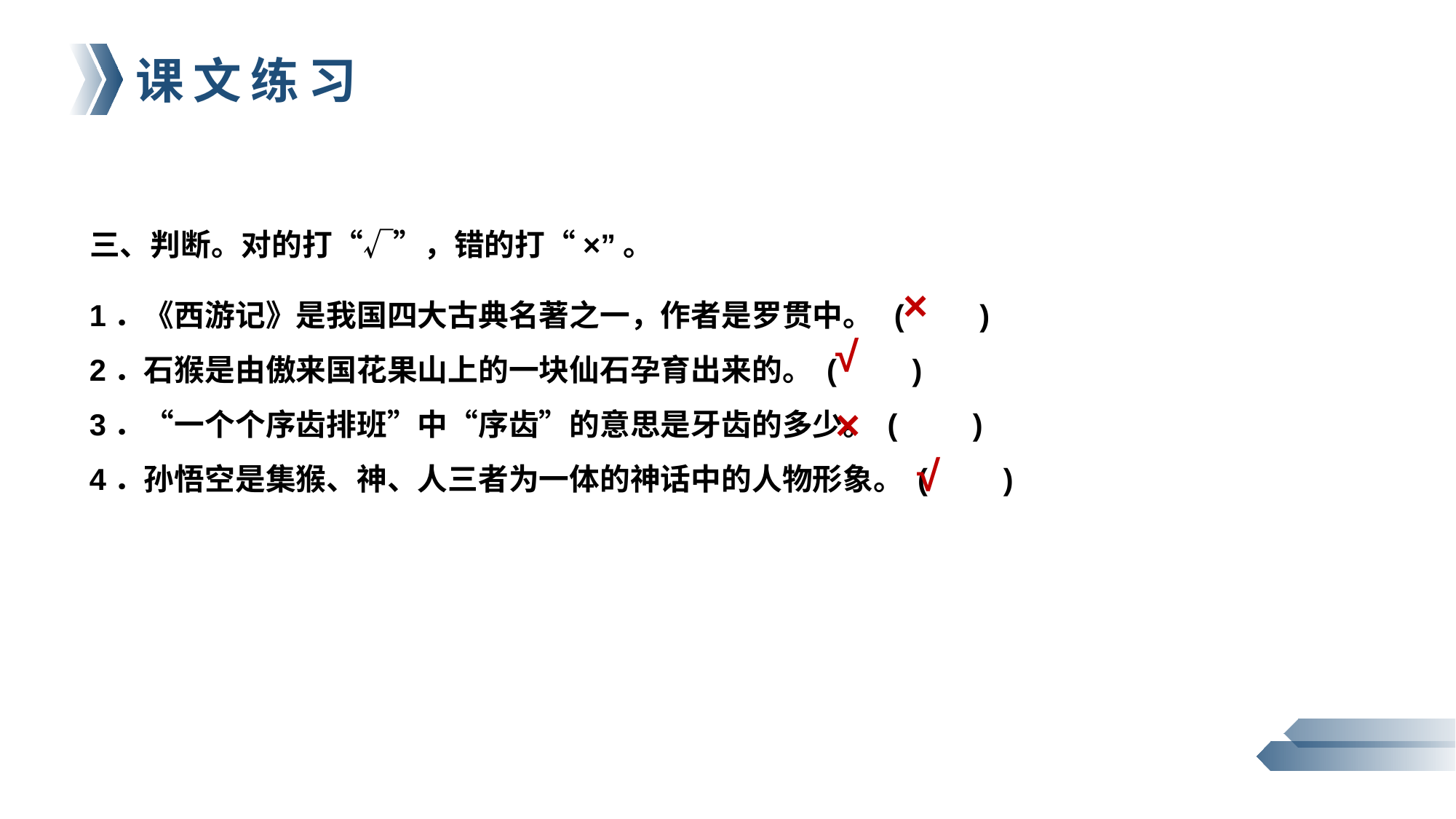

三、判断。对的打“√”，错的打“×”。
1．《西游记》是我国四大古典名著之一，作者是罗贯中。  (　　)
2．石猴是由傲来国花果山上的一块仙石孕育出来的。 (　　)
3．“一个个序齿排班”中“序齿”的意思是牙齿的多少。 (　　)
4．孙悟空是集猴、神、人三者为一体的神话中的人物形象。 (　　)
×
√
×
√